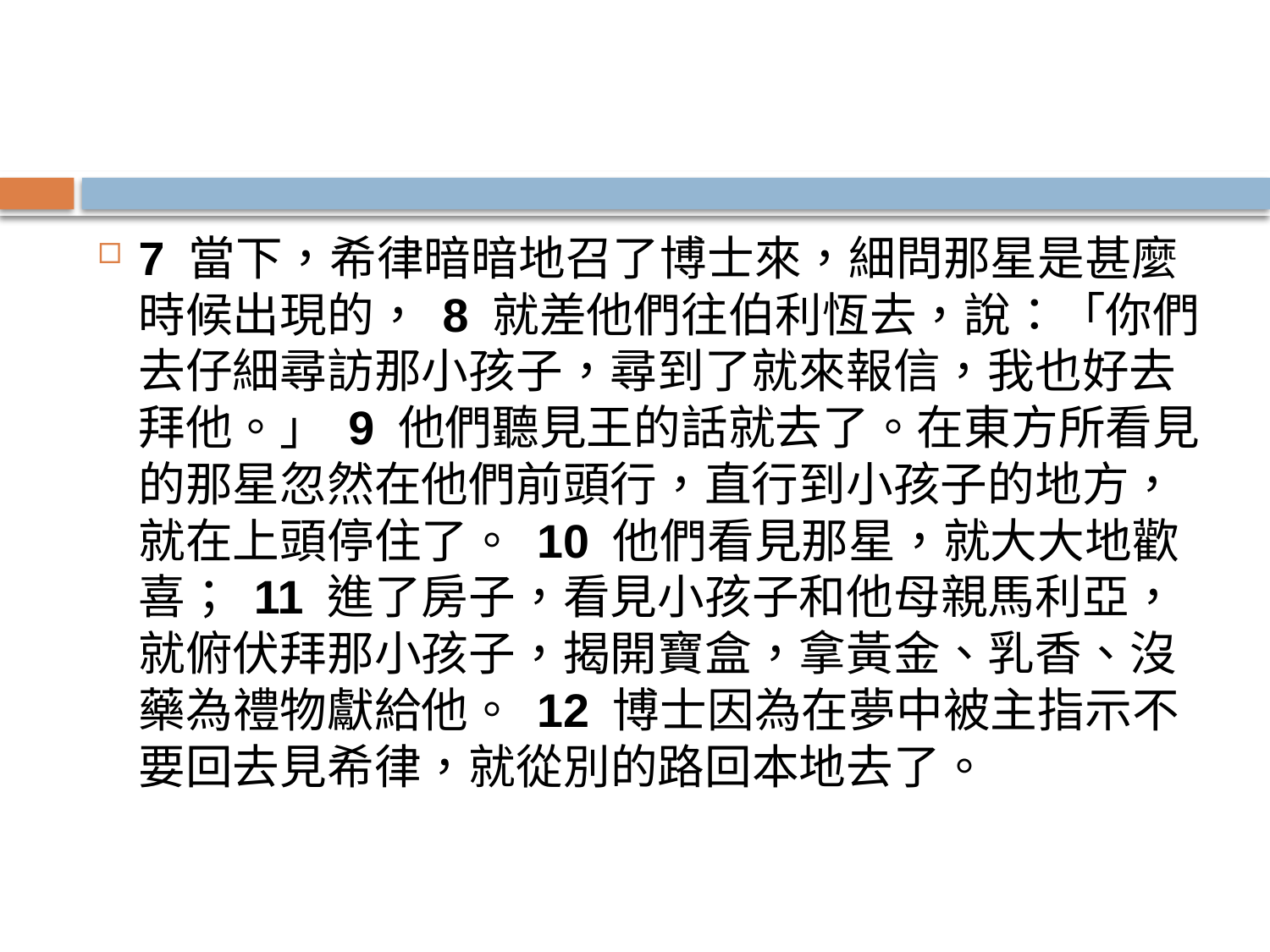

#
7 當下，希律暗暗地召了博士來，細問那星是甚麼時候出現的， 8 就差他們往伯利恆去，說：「你們去仔細尋訪那小孩子，尋到了就來報信，我也好去拜他。」 9 他們聽見王的話就去了。在東方所看見的那星忽然在他們前頭行，直行到小孩子的地方，就在上頭停住了。 10 他們看見那星，就大大地歡喜； 11 進了房子，看見小孩子和他母親馬利亞，就俯伏拜那小孩子，揭開寶盒，拿黃金、乳香、沒藥為禮物獻給他。 12 博士因為在夢中被主指示不要回去見希律，就從別的路回本地去了。